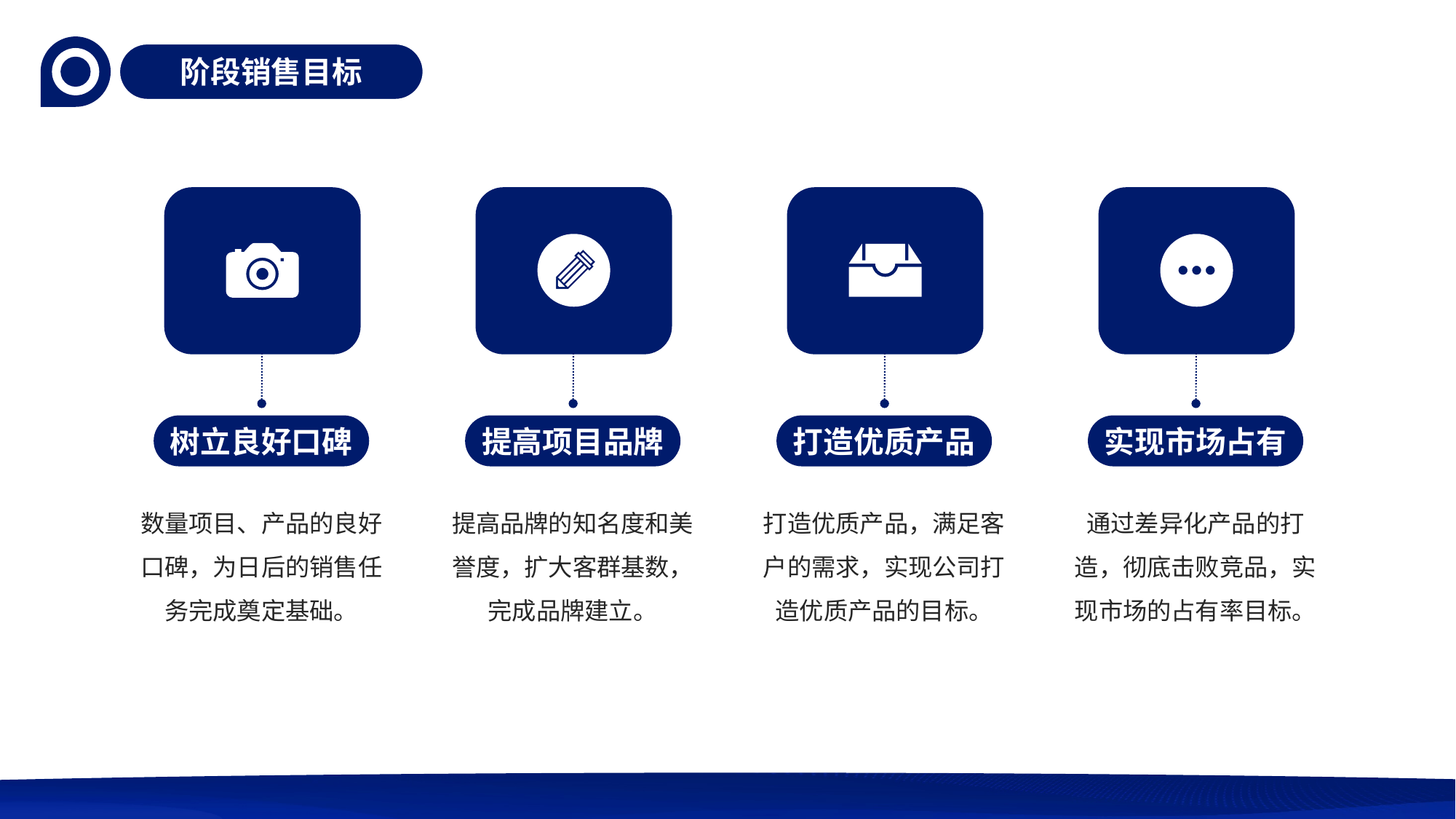

阶段销售目标

提高项目品牌
提高品牌的知名度和美誉度，扩大客群基数，完成品牌建立。

打造优质产品
打造优质产品，满足客户的需求，实现公司打造优质产品的目标。

实现市场占有
通过差异化产品的打造，彻底击败竞品，实现市场的占有率目标。

树立良好口碑
数量项目、产品的良好口碑，为日后的销售任务完成奠定基础。